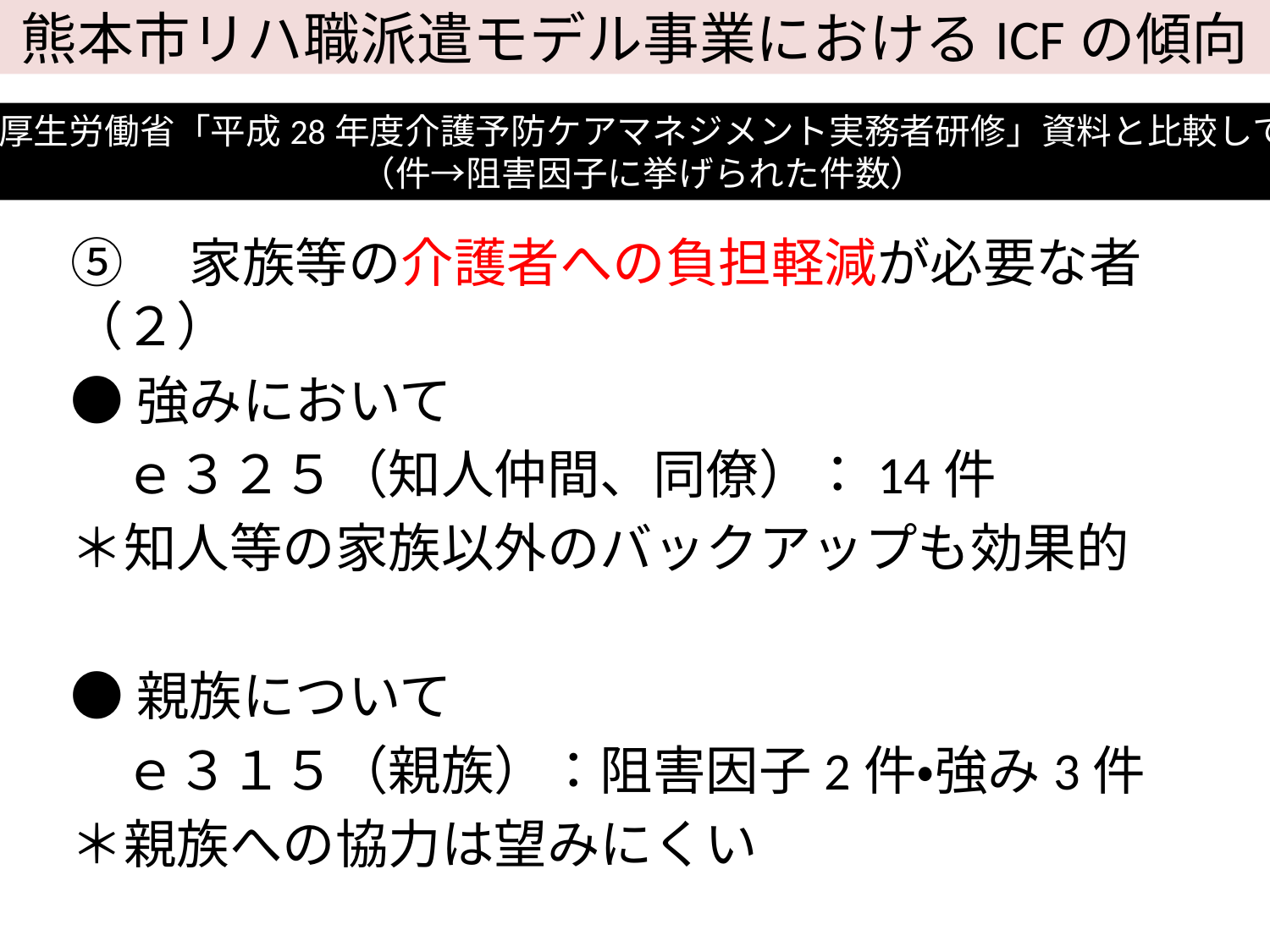

# 熊本市リハ職派遣モデル事業におけるICFの傾向
厚生労働省「平成28年度介護予防ケアマネジメント実務者研修」資料と比較して
（件→阻害因子に挙げられた件数）
⑤　家族等の介護者への負担軽減が必要な者（２）
●強みにおいて
　ｅ３２５（知人仲間、同僚）：14件
＊知人等の家族以外のバックアップも効果的

●親族について
　ｅ３１５（親族）：阻害因子2件・強み3件
＊親族への協力は望みにくい